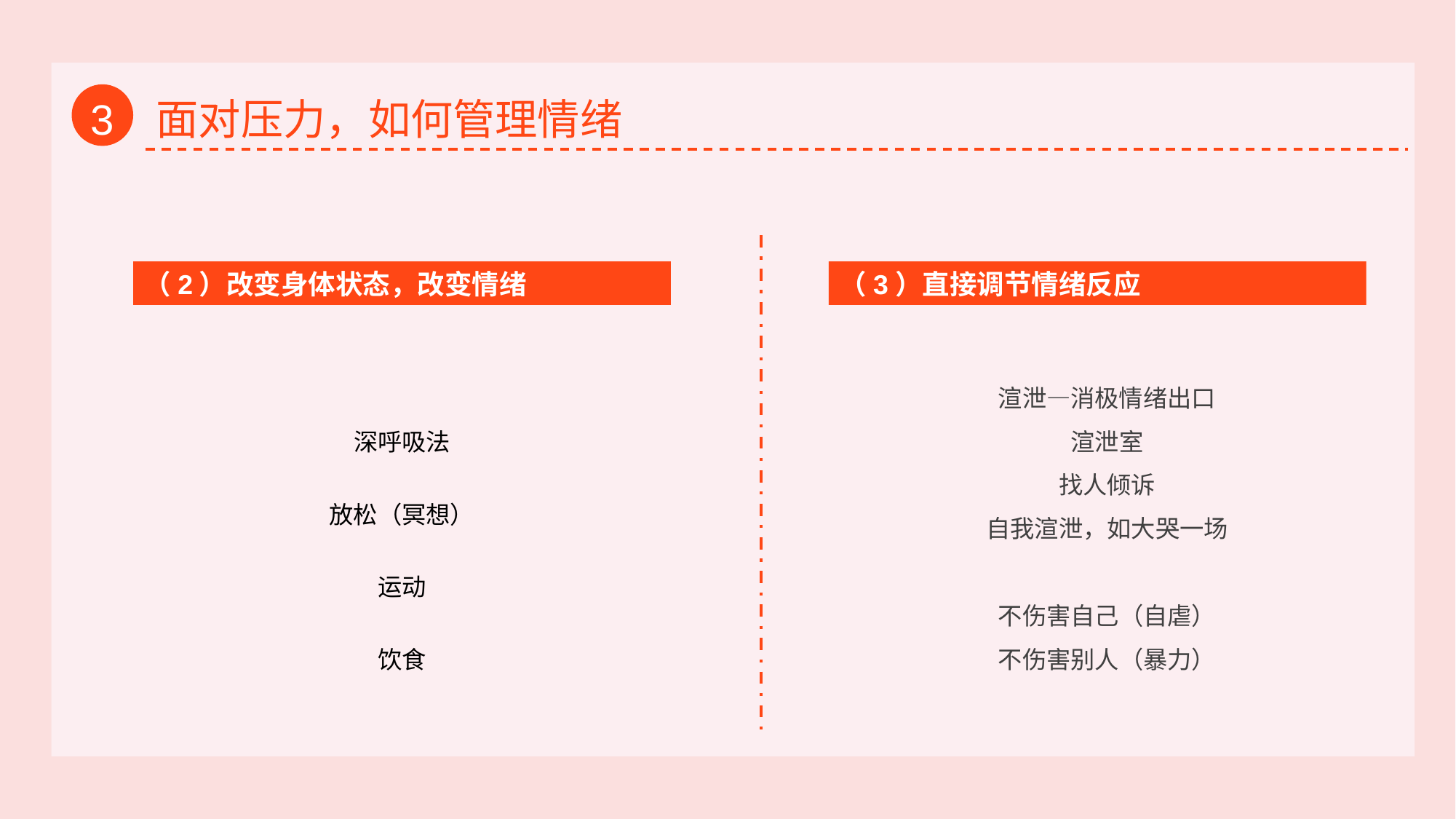

3
面对压力，如何管理情绪
（2）改变身体状态，改变情绪
（3）直接调节情绪反应
渲泄—消极情绪出口
渲泄室
找人倾诉
自我渲泄，如大哭一场

不伤害自己（自虐）
不伤害别人（暴力）
深呼吸法
放松（冥想）
运动
饮食